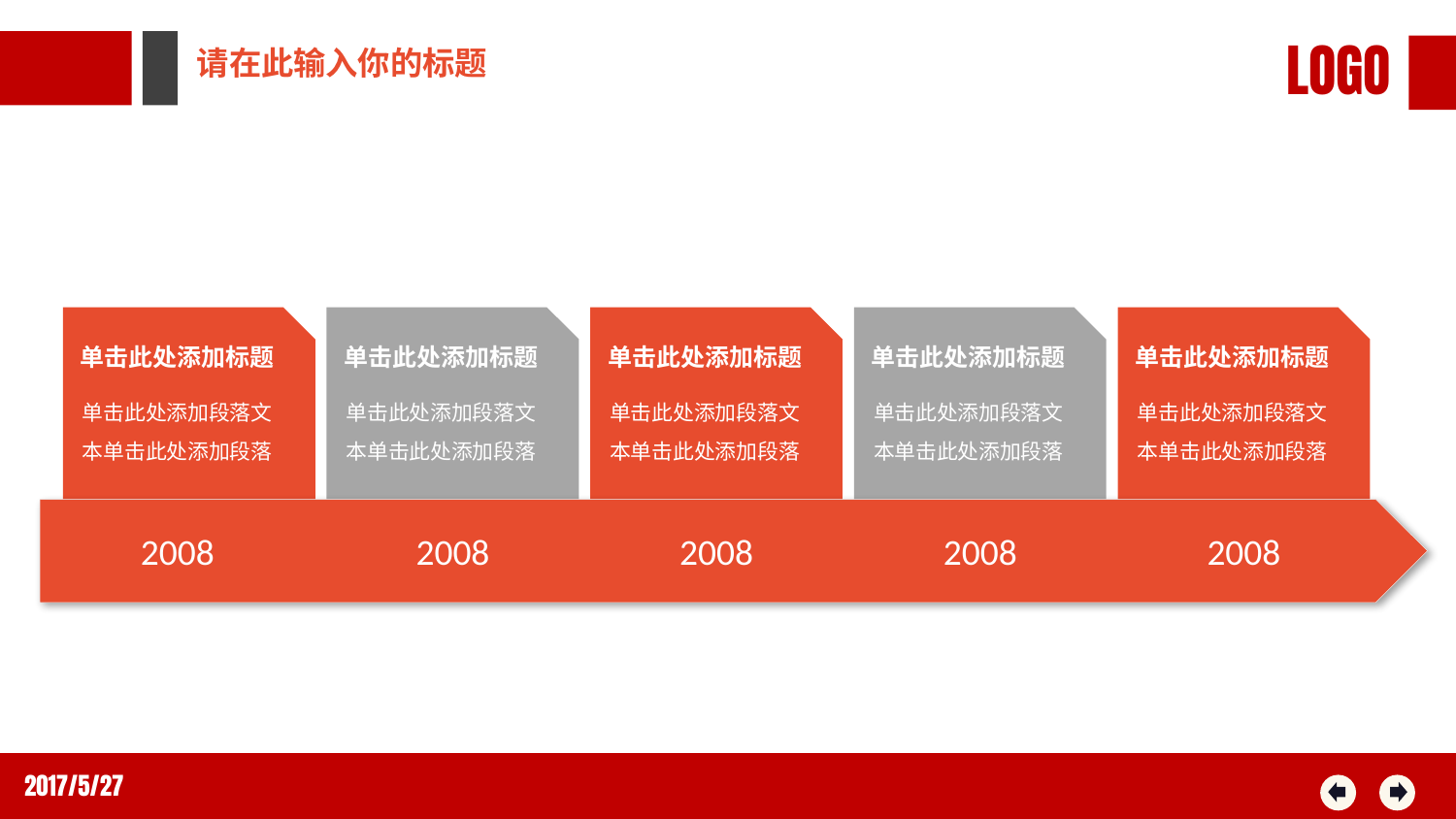

LOGO
请在此输入你的标题

单击此处添加标题
单击此处添加段落文本单击此处添加段落

单击此处添加标题
单击此处添加段落文本单击此处添加段落

单击此处添加标题
单击此处添加段落文本单击此处添加段落

单击此处添加标题
单击此处添加段落文本单击此处添加段落

单击此处添加标题
单击此处添加段落文本单击此处添加段落

2008
2008
2008
2008
2008
2017/5/27